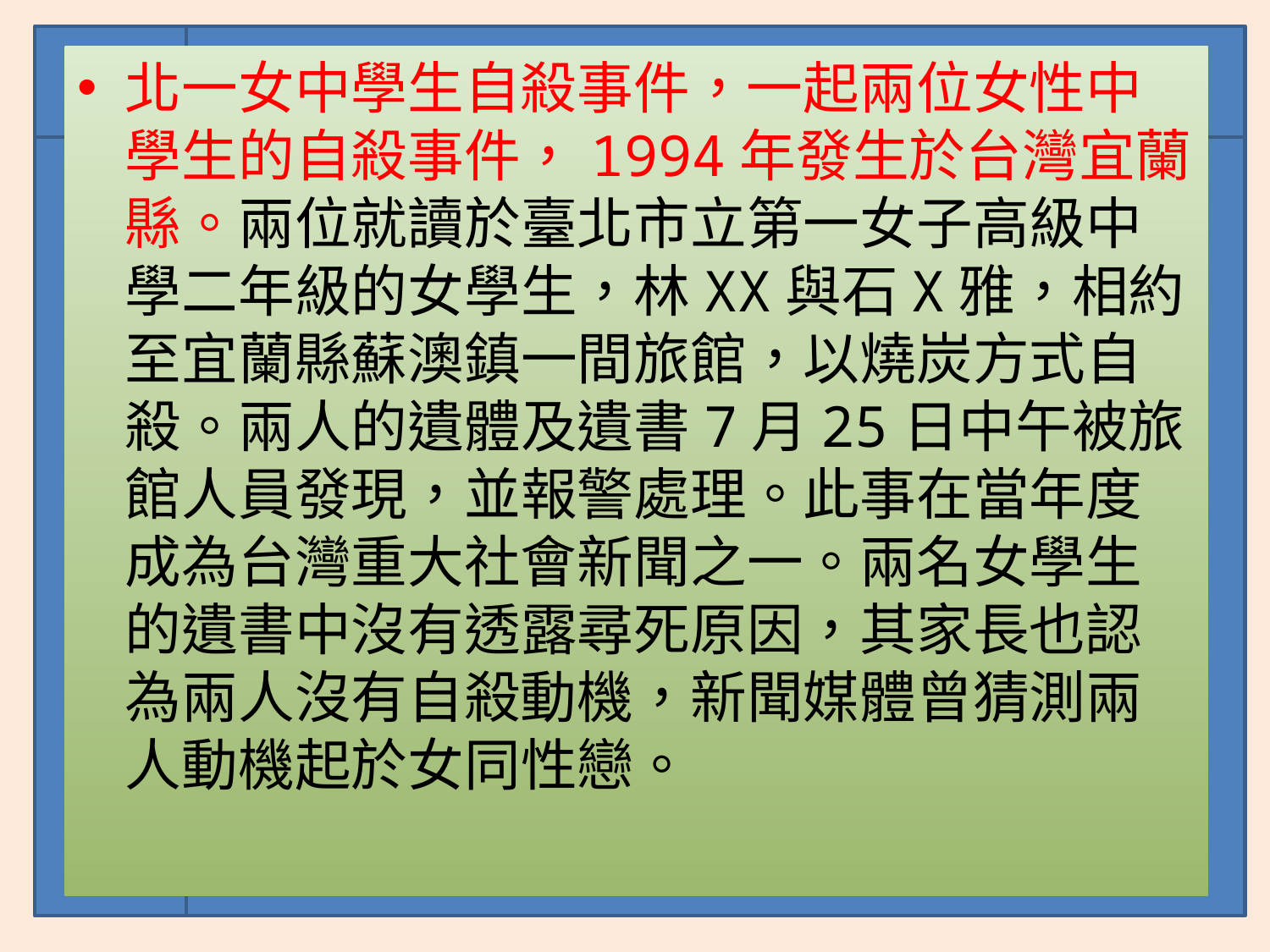

北一女中學生自殺事件，一起兩位女性中學生的自殺事件，1994年發生於台灣宜蘭縣。兩位就讀於臺北市立第一女子高級中學二年級的女學生，林XX與石X雅，相約至宜蘭縣蘇澳鎮一間旅館，以燒炭方式自殺。兩人的遺體及遺書7月25日中午被旅館人員發現，並報警處理。此事在當年度成為台灣重大社會新聞之一。兩名女學生的遺書中沒有透露尋死原因，其家長也認為兩人沒有自殺動機，新聞媒體曾猜測兩人動機起於女同性戀。